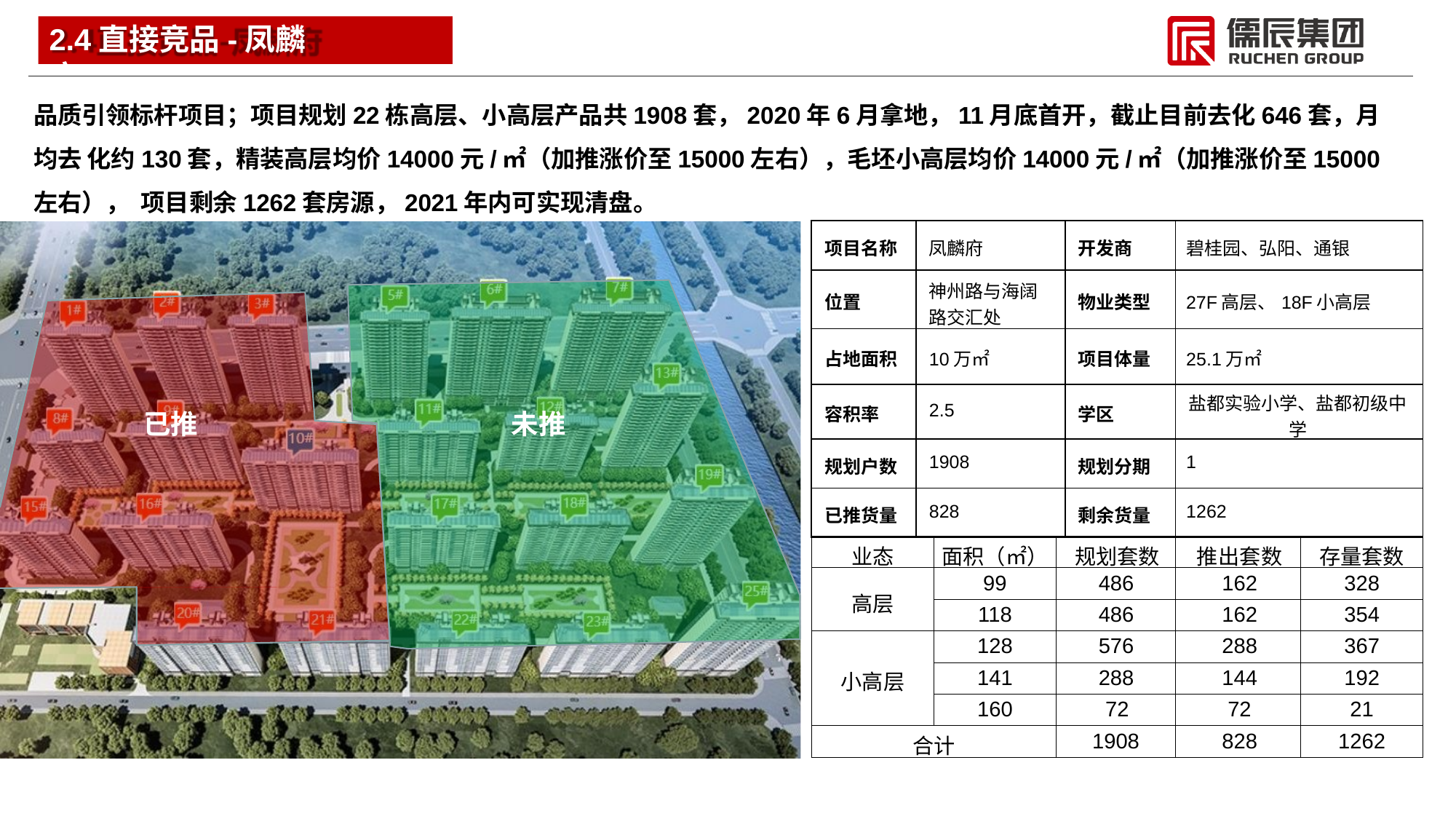

# 2.4直接竞品-凤麟府

品质引领标杆项目；项目规划22栋高层、小高层产品共1908套，2020年6月拿地，11月底首开，截止目前去化646套，月均去 化约130套，精装高层均价14000元/㎡（加推涨价至15000左右），毛坯小高层均价14000元/㎡（加推涨价至15000左右），  项目剩余1262套房源，2021年内可实现清盘。
| 项目名称 | 凤麟府 |  |  | 开发商 | 碧桂园、弘阳、通银 |  |
| --- | --- | --- | --- | --- | --- | --- |
| 位置 | 神州路与海阔 路交汇处 |  |  | 物业类型 | 27F高层、18F小高层 |  |
| 占地面积 | 10万㎡ |  |  | 项目体量 | 25.1万㎡ |  |
| 容积率 | 2.5 |  |  | 学区 | 盐都实验小学、盐都初级中 学 |  |
| 规划户数 | 1908 |  |  | 规划分期 | 1 |  |
| 已推货量 | 828 |  |  | 剩余货量 | 1262 |  |
| 业态 |  | 面积（㎡） | 规划套数 |  | 推出套数 | 存量套数 |
| 高层 |  | 99 | 486 |  | 162 | 328 |
|  |  | 118 | 486 |  | 162 | 354 |
| 小高层 |  | 128 | 576 |  | 288 | 367 |
|  |  | 141 | 288 |  | 144 | 192 |
|  |  | 160 | 72 |  | 72 | 21 |
| 合计 |  |  | 1908 |  | 828 | 1262 |

已推
未推